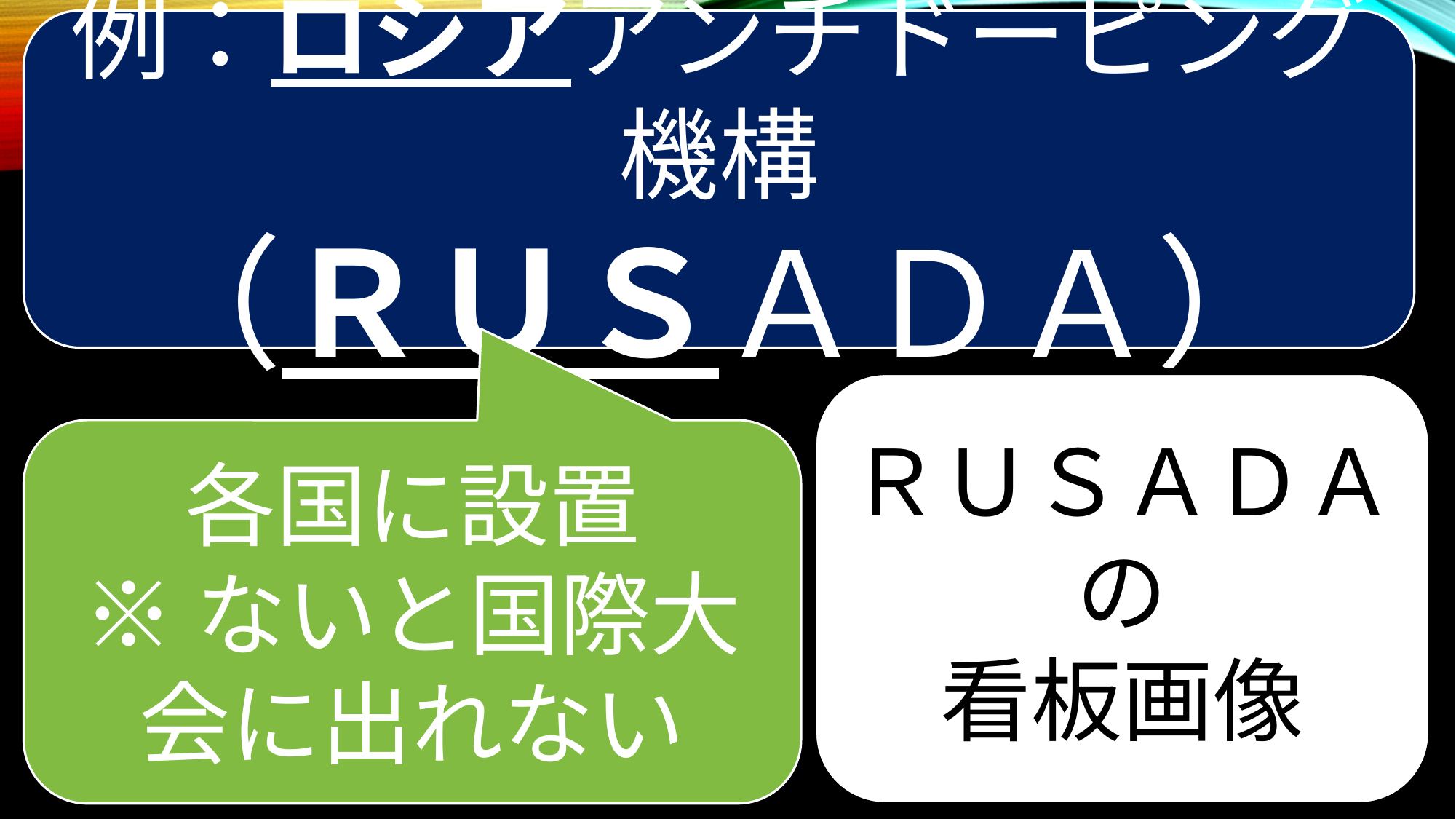

例：ロシアアンチドーピング機構
（ＲＵＳＡＤＡ）
#
ＲＵＳＡＤＡの
看板画像
各国に設置
※ないと国際大会に出れない